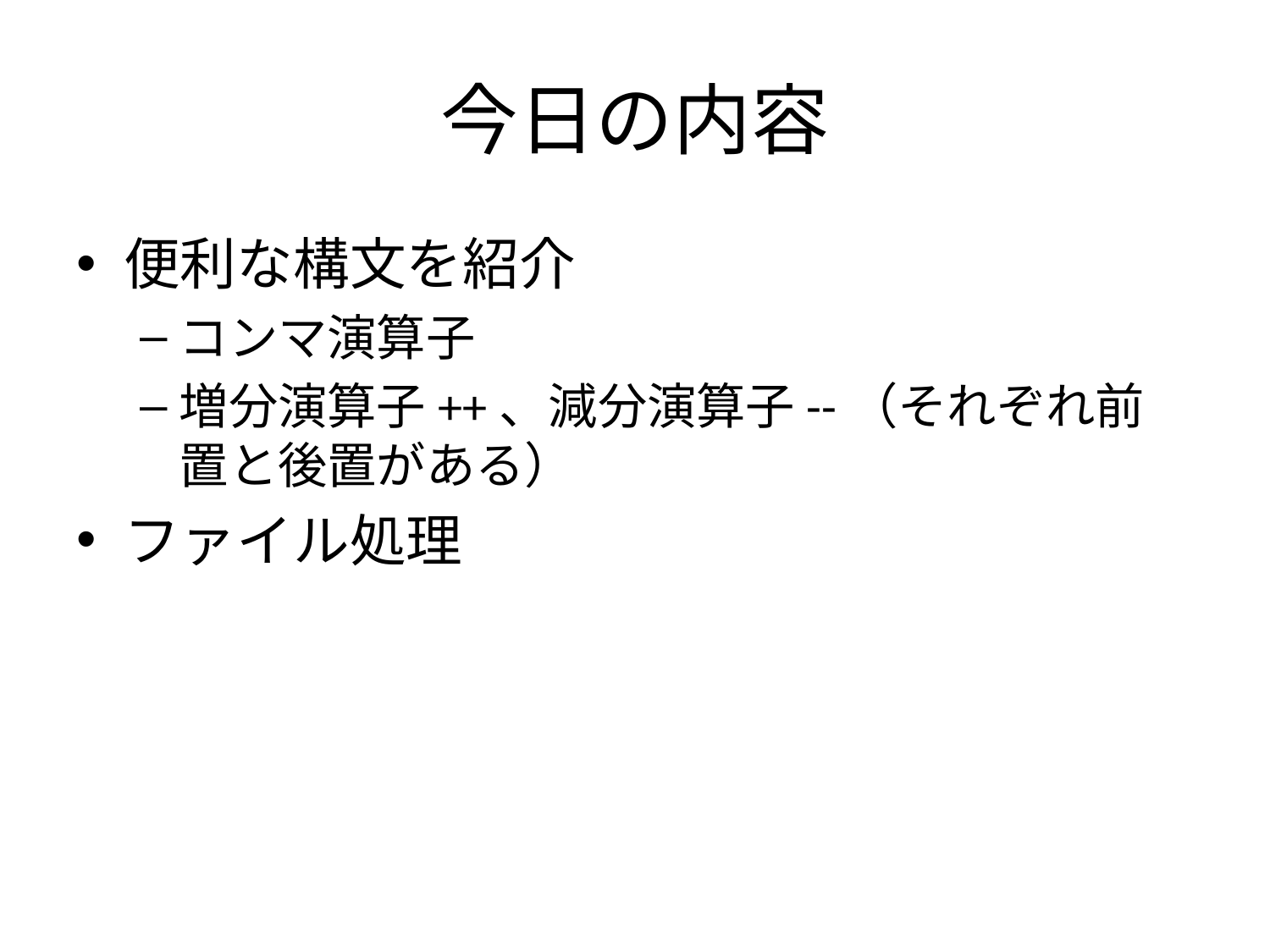

# 今日の内容
便利な構文を紹介
コンマ演算子
増分演算子++、減分演算子--（それぞれ前置と後置がある）
ファイル処理